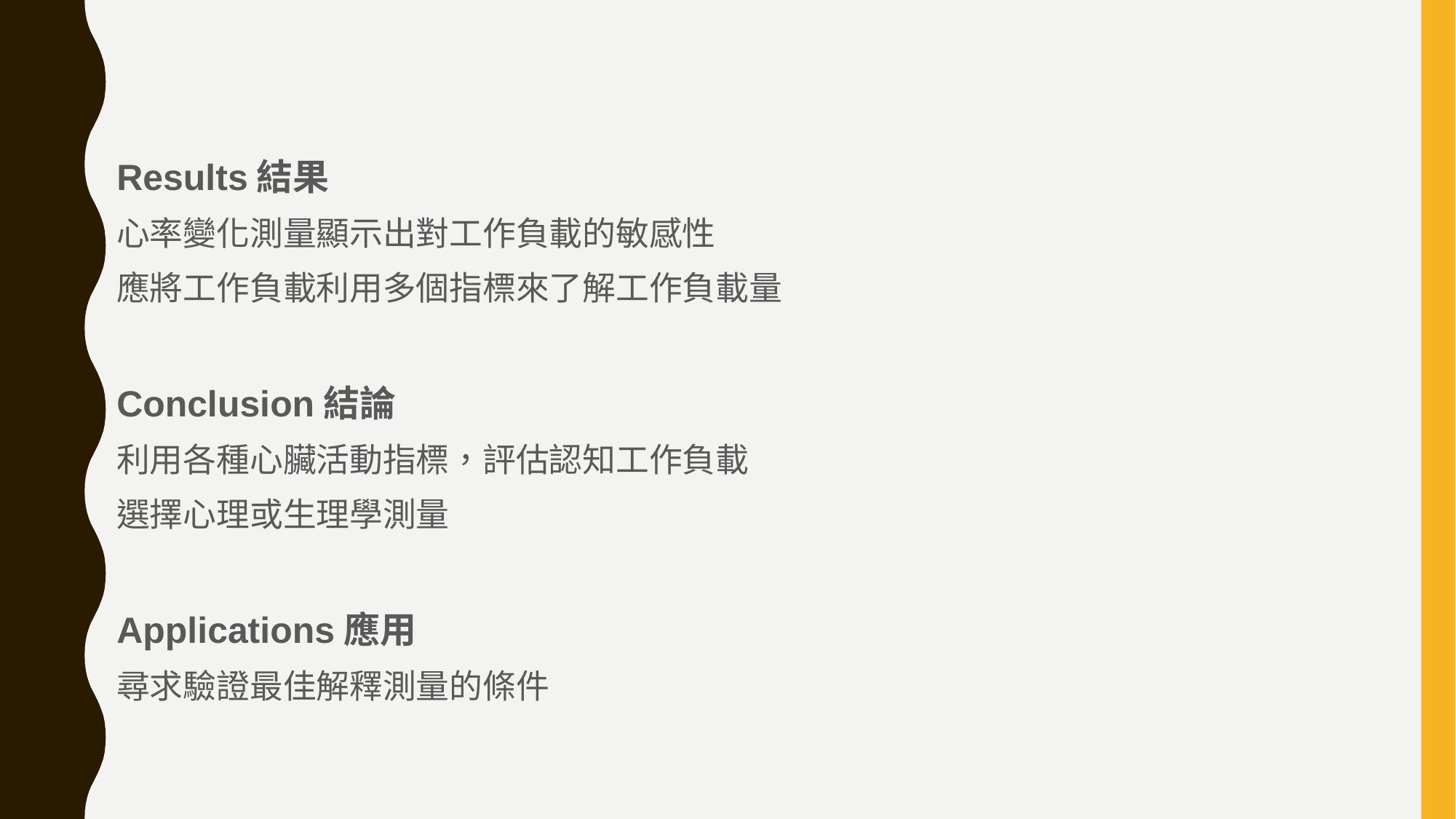

Results結果
心率變化測量顯示出對工作負載的敏感性
應將工作負載利用多個指標來了解工作負載量

Conclusion結論
利用各種心臟活動指標，評估認知工作負載
選擇心理或生理學測量

Applications應用
尋求驗證最佳解釋測量的條件